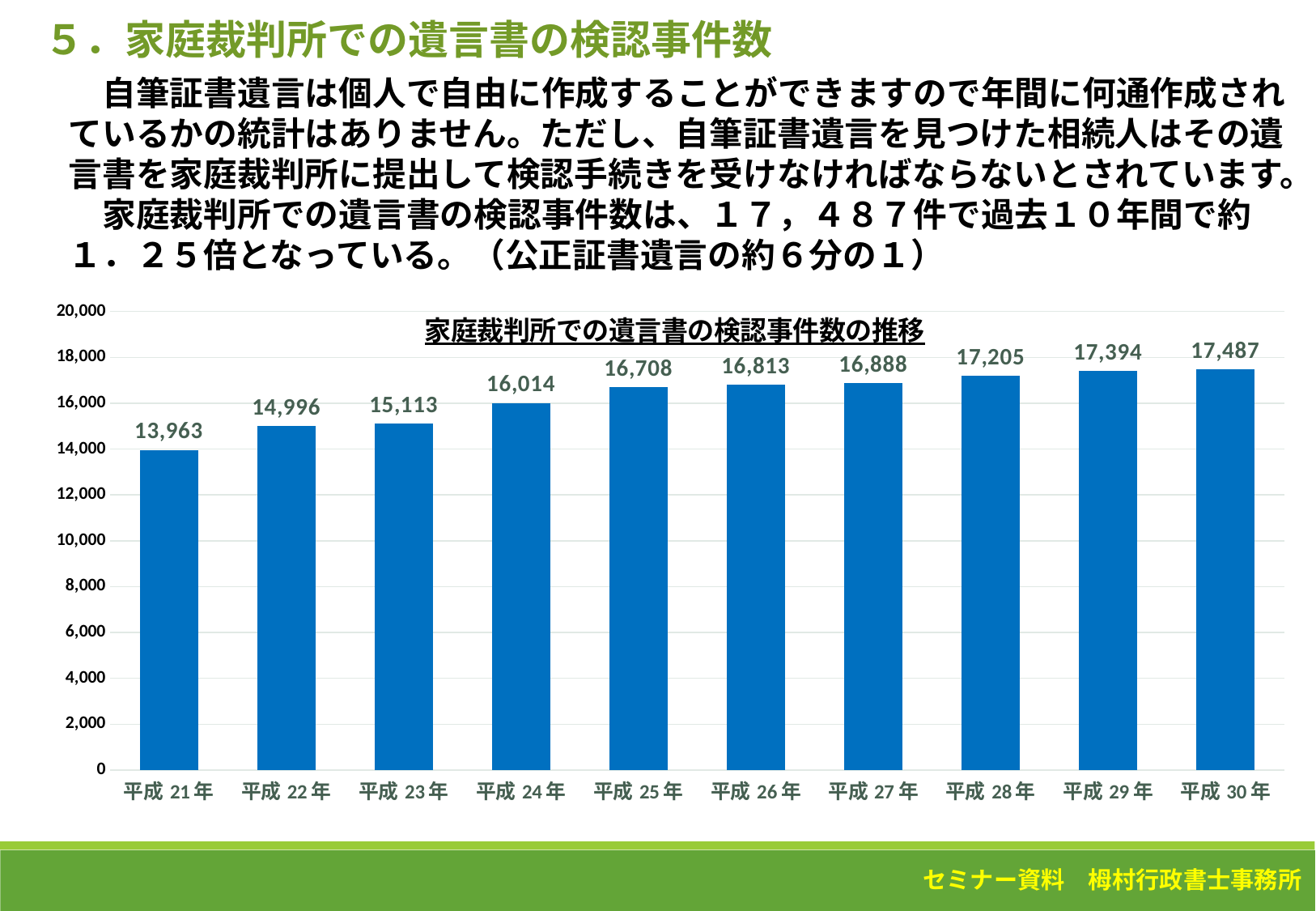

５．家庭裁判所での遺言書の検認事件数
　自筆証書遺言は個人で自由に作成することができますので年間に何通作成されているかの統計はありません。ただし、自筆証書遺言を見つけた相続人はその遺言書を家庭裁判所に提出して検認手続きを受けなければならないとされています。
　家庭裁判所での遺言書の検認事件数は、１７，４８７件で過去１０年間で約
１．２５倍となっている。（公正証書遺言の約６分の１）

### Chart: 家庭裁判所での遺言書の検認事件数の推移

| Category | 自筆証書遺言作成件数 |
|---|---|
| 平成21年 | 13963.0 |
| 平成22年 | 14996.0 |
| 平成23年 | 15113.0 |
| 平成24年 | 16014.0 |
| 平成25年 | 16708.0 |
| 平成26年 | 16813.0 |
| 平成27年 | 16888.0 |
| 平成28年 | 17205.0 |
| 平成29年 | 17394.0 |
| 平成30年 | 17487.0 |
セミナー資料　栂村行政書士事務所